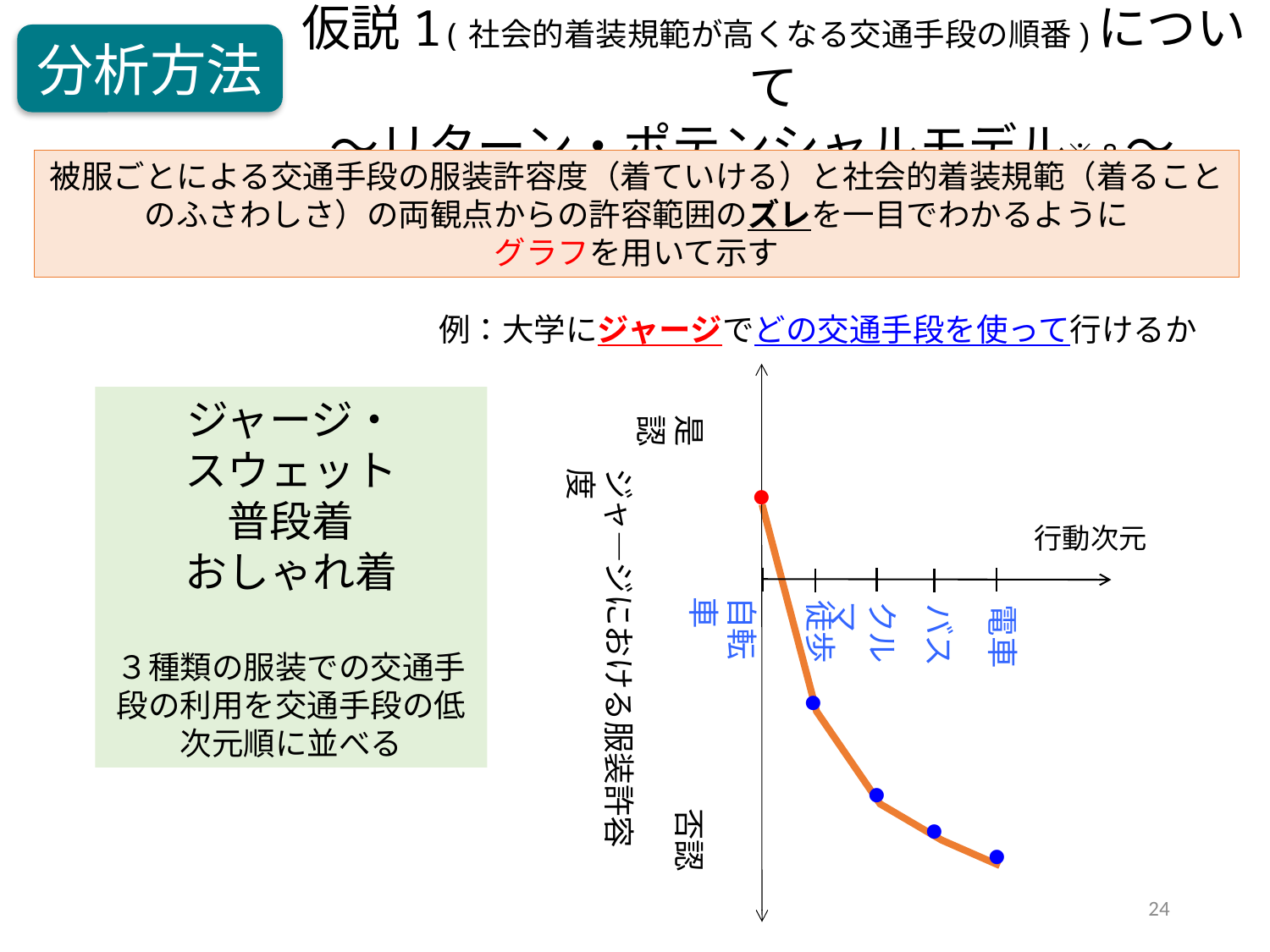

仮説1(社会的着装規範が高くなる交通手段の順番)について
～リターン・ポテンシャルモデル※8～
分析方法
被服ごとによる交通手段の服装許容度（着ていける）と社会的着装規範（着ることのふさわしさ）の両観点からの許容範囲のズレを一目でわかるように
グラフを用いて示す
例：大学にジャージでどの交通手段を使って行けるか
ジャージ・
スウェット
普段着
おしゃれ着

３種類の服装での交通手段の利用を交通手段の低次元順に並べる
是認
ジャ—ジにおける服装許容度
・

行動次元
自転車
徒歩
クルマ
バス
電車
・
・
・
否認
・
24